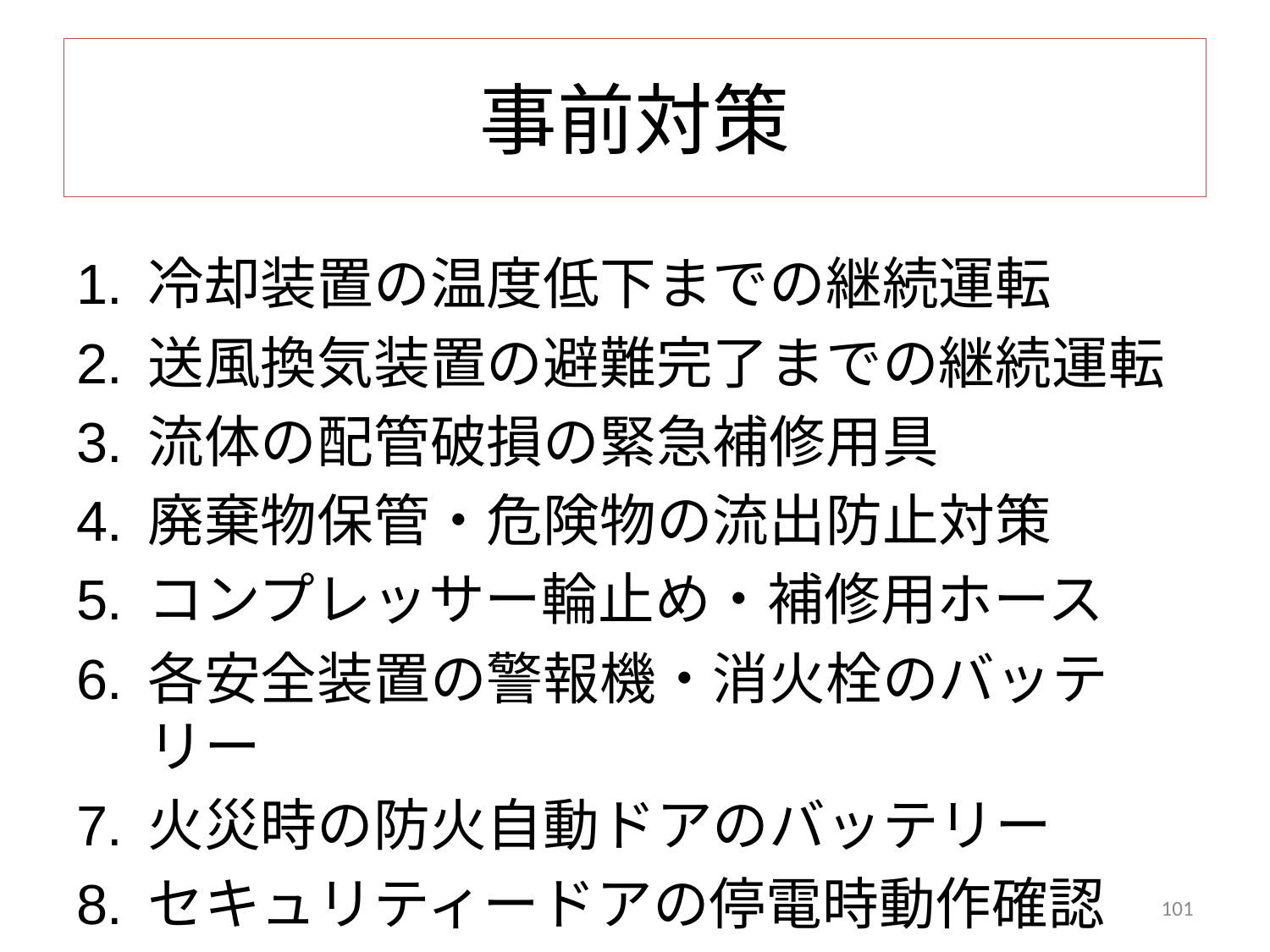

# 事前対策
冷却装置の温度低下までの継続運転
送風換気装置の避難完了までの継続運転
流体の配管破損の緊急補修用具
廃棄物保管・危険物の流出防止対策
コンプレッサー輪止め・補修用ホース
各安全装置の警報機・消火栓のバッテリー
火災時の防火自動ドアのバッテリー
セキュリティードアの停電時動作確認

101